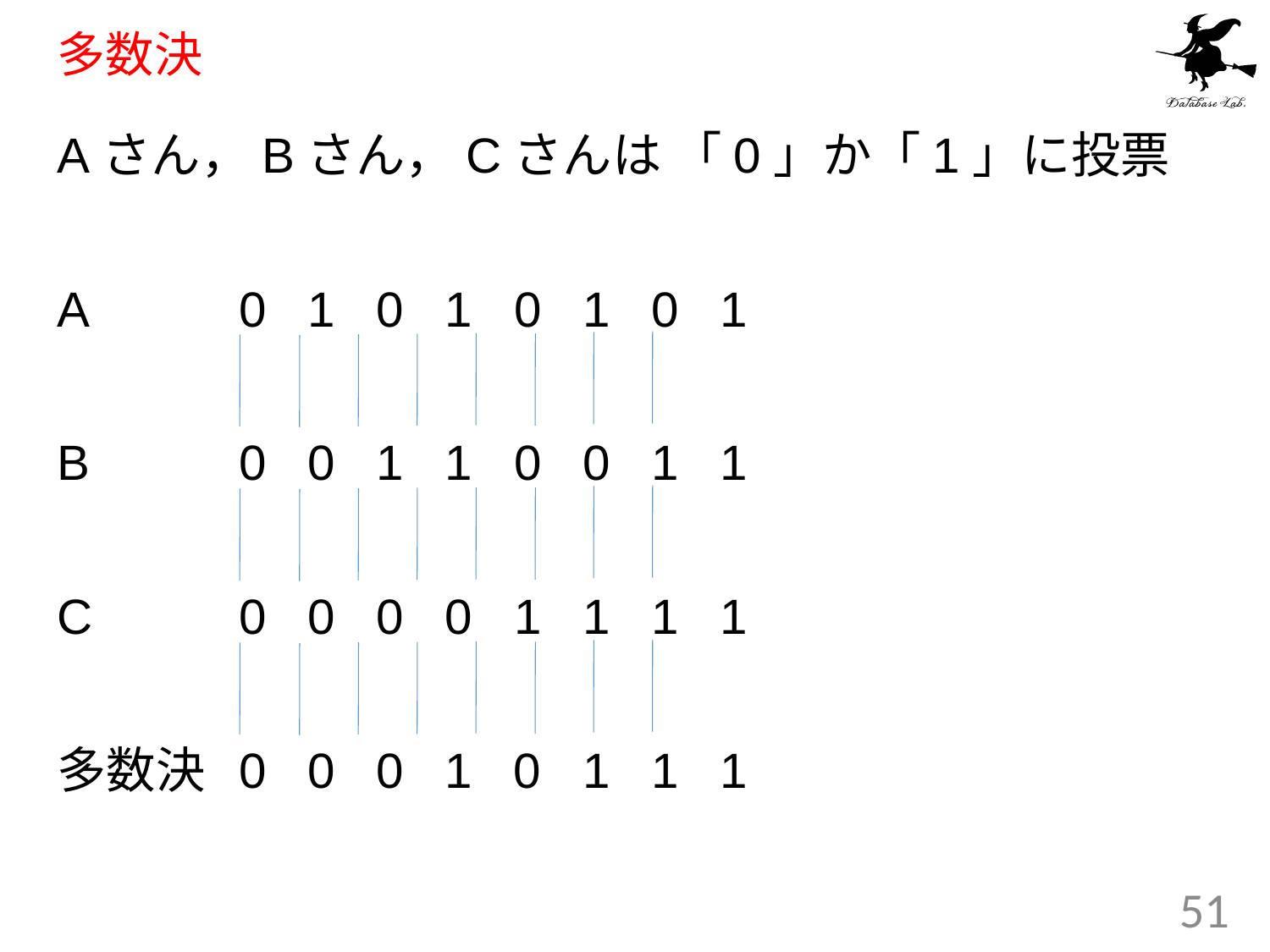

# 多数決
Aさん，Bさん，Cさんは 「0」か「1」に投票

A	    0   1   0   1   0   1   0   1

B	    0   0   1   1   0   0   1   1

C	    0   0   0   0   1   1   1   1

多数決  0   0   0   1   0   1   1   1
51